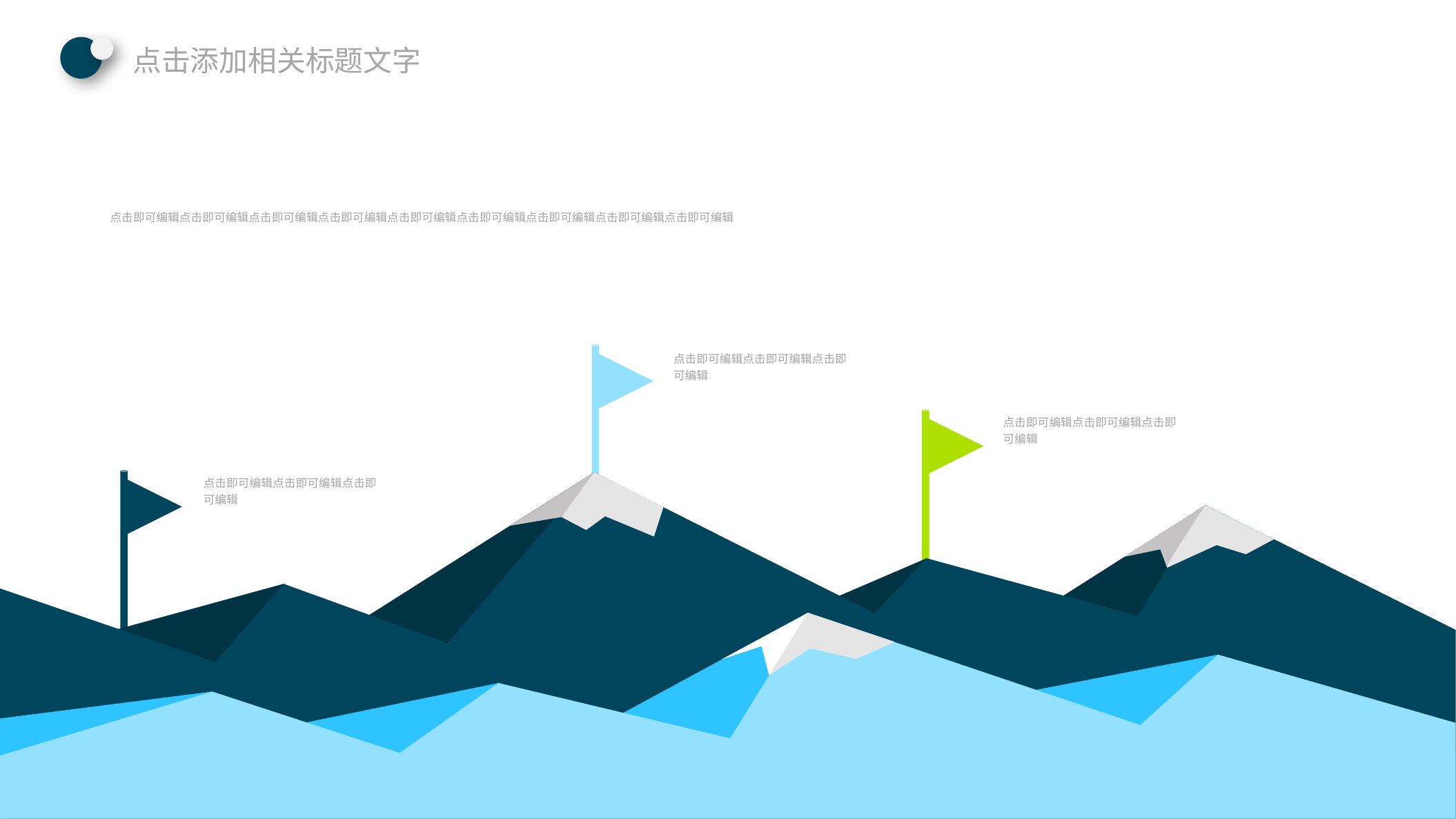

点击添加相关标题文字
点击即可编辑点击即可编辑点击即可编辑点击即可编辑点击即可编辑点击即可编辑点击即可编辑点击即可编辑点击即可编辑

点击即可编辑点击即可编辑点击即可编辑

点击即可编辑点击即可编辑点击即可编辑

点击即可编辑点击即可编辑点击即可编辑